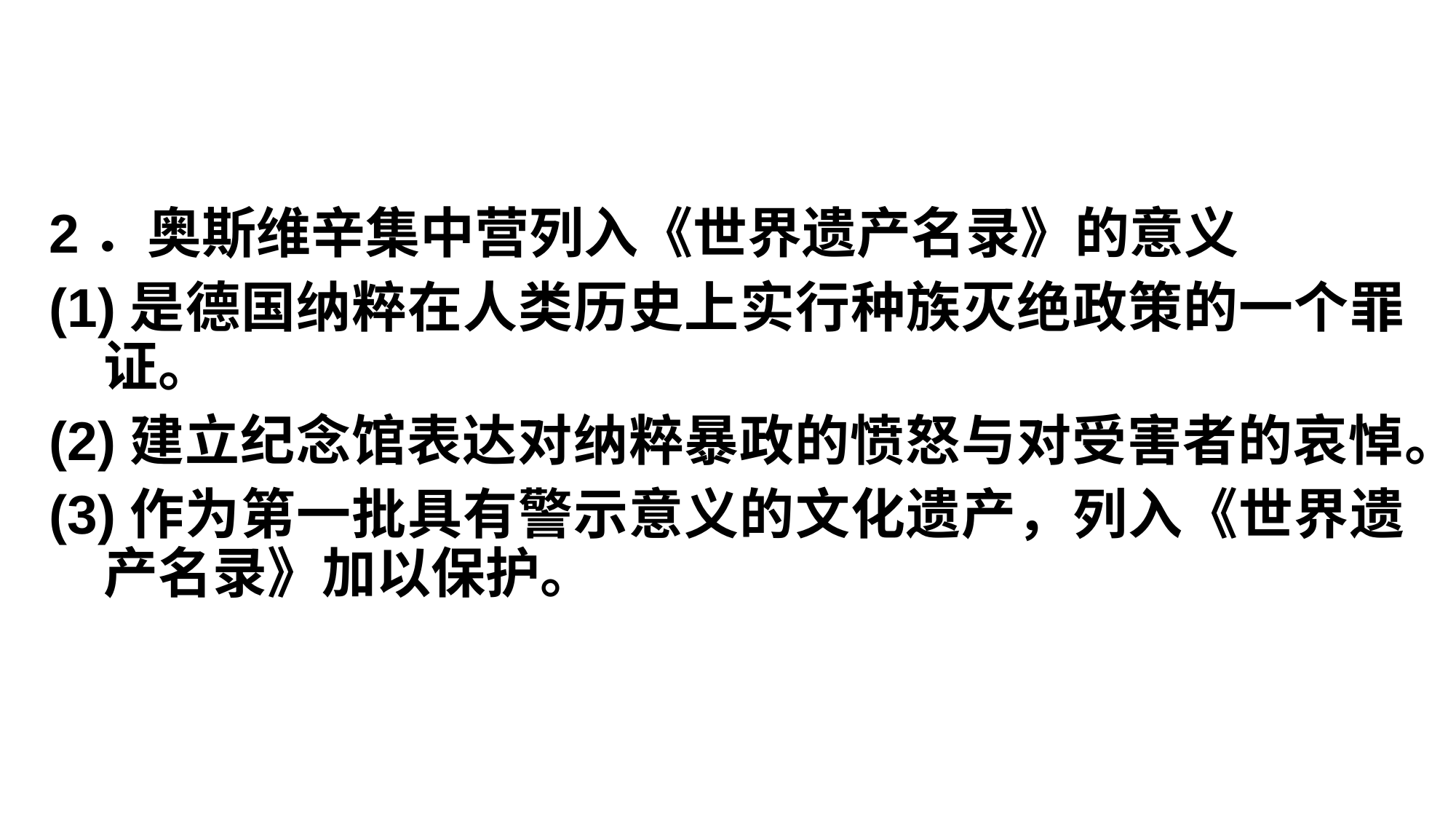

2．奥斯维辛集中营列入《世界遗产名录》的意义
(1)是德国纳粹在人类历史上实行种族灭绝政策的一个罪证。
(2)建立纪念馆表达对纳粹暴政的愤怒与对受害者的哀悼。
(3)作为第一批具有警示意义的文化遗产，列入《世界遗产名录》加以保护。